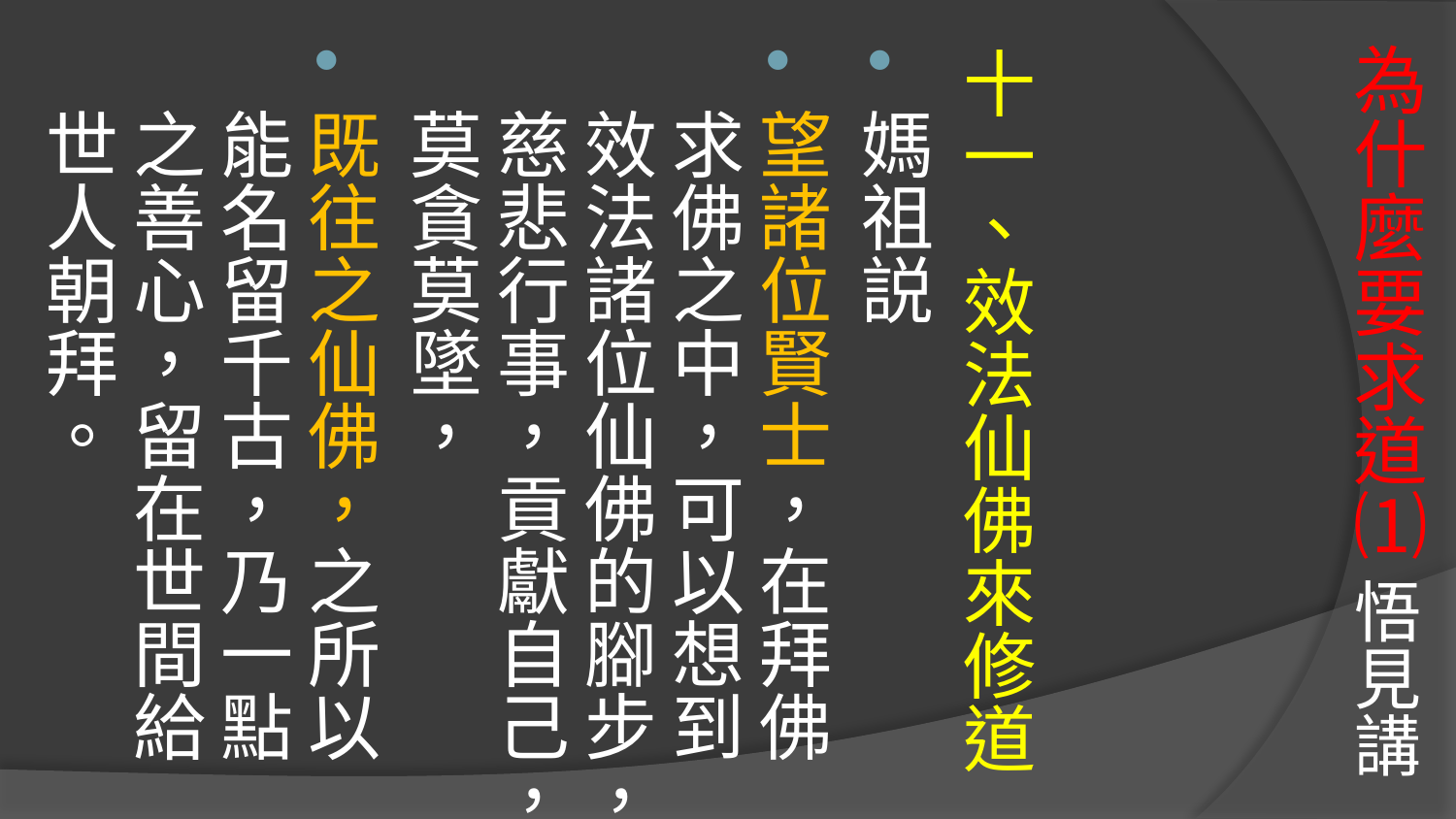

十一、效法仙佛來修道
媽祖説
望諸位賢士，在拜佛求佛之中，可以想到效法諸位仙佛的腳步，慈悲行事，貢獻自己，莫貪莫墜，
既往之仙佛，之所以能名留千古，乃一點之善心，留在世間給世人朝拜。
# 為什麼要求道⑴ 悟見講